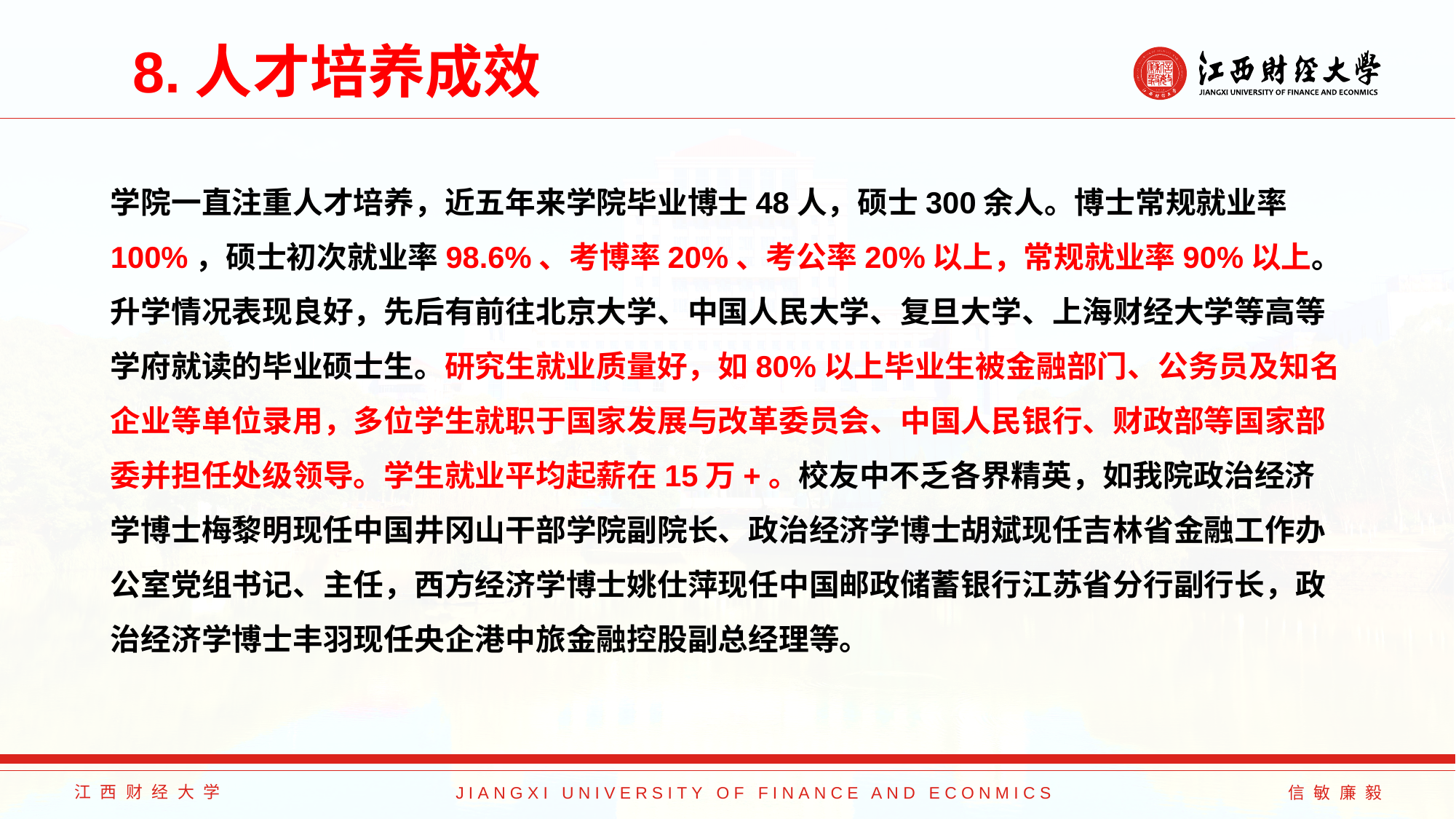

# 8.人才培养成效
学院一直注重人才培养，近五年来学院毕业博士48人，硕士300余人。博士常规就业率100%，硕士初次就业率98.6%、考博率20%、考公率20%以上，常规就业率90%以上。升学情况表现良好，先后有前往北京大学、中国人民大学、复旦大学、上海财经大学等高等学府就读的毕业硕士生。研究生就业质量好，如80%以上毕业生被金融部门、公务员及知名企业等单位录用，多位学生就职于国家发展与改革委员会、中国人民银行、财政部等国家部委并担任处级领导。学生就业平均起薪在15万+。校友中不乏各界精英，如我院政治经济学博士梅黎明现任中国井冈山干部学院副院长、政治经济学博士胡斌现任吉林省金融工作办公室党组书记、主任，西方经济学博士姚仕萍现任中国邮政储蓄银行江苏省分行副行长，政治经济学博士丰羽现任央企港中旅金融控股副总经理等。